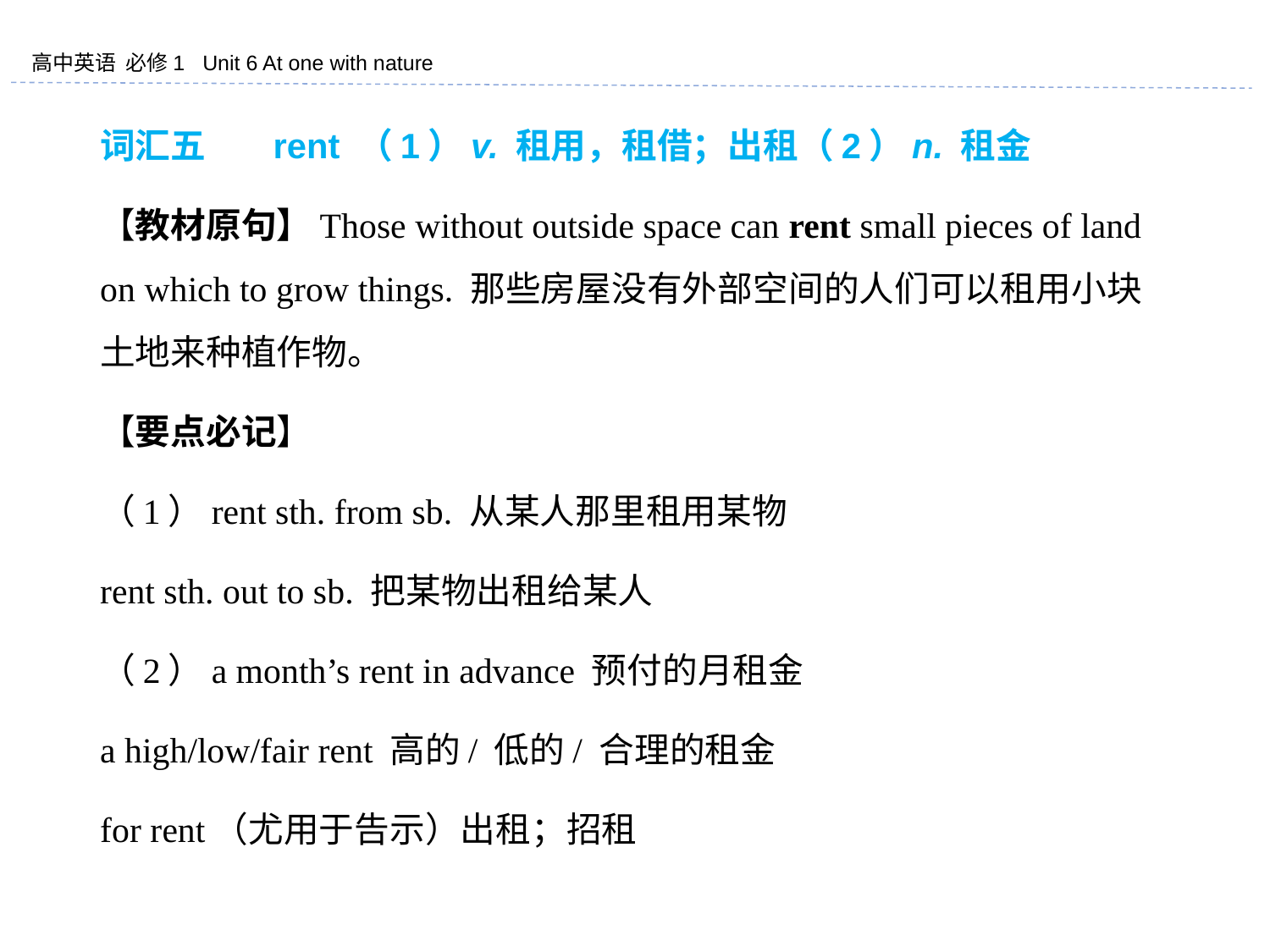

词汇五   　rent （1）v. 租用，租借；出租（2）n. 租金
【教材原句】Those without outside space can rent small pieces of land on which to grow things. 那些房屋没有外部空间的人们可以租用小块土地来种植作物。
【要点必记】
（1）rent sth. from sb. 从某人那里租用某物
rent sth. out to sb. 把某物出租给某人
（2）a month’s rent in advance 预付的月租金
a high/low/fair rent 高的/ 低的/ 合理的租金
for rent（尤用于告示）出租；招租